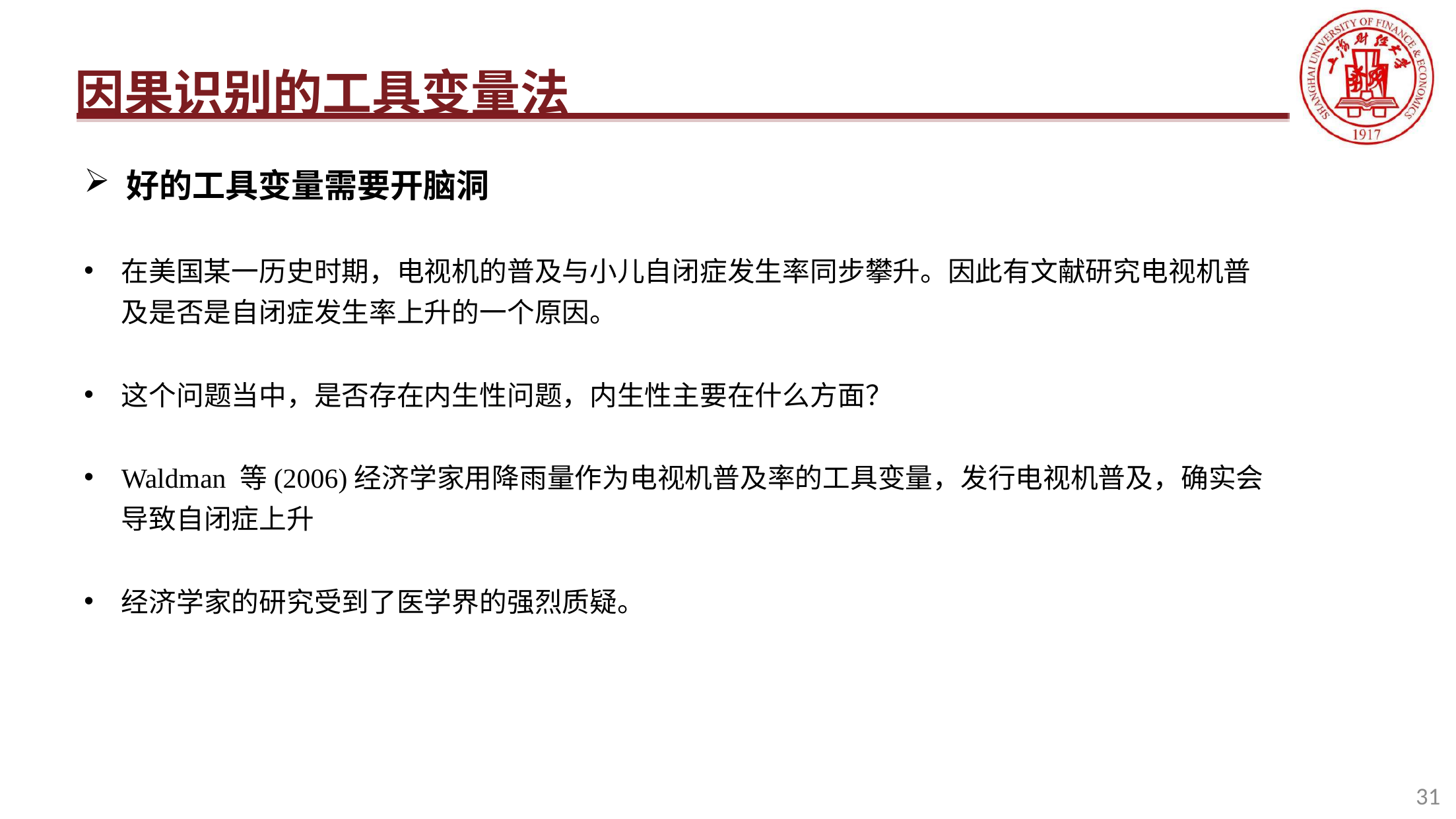

因果识别的工具变量法
好的工具变量需要开脑洞

在美国某一历史时期，电视机的普及与小儿自闭症发生率同步攀升。因此有文献研究电视机普及是否是自闭症发生率上升的一个原因。

这个问题当中，是否存在内生性问题，内生性主要在什么方面？

Waldman 等(2006)经济学家用降雨量作为电视机普及率的工具变量，发行电视机普及，确实会导致自闭症上升

经济学家的研究受到了医学界的强烈质疑。
31